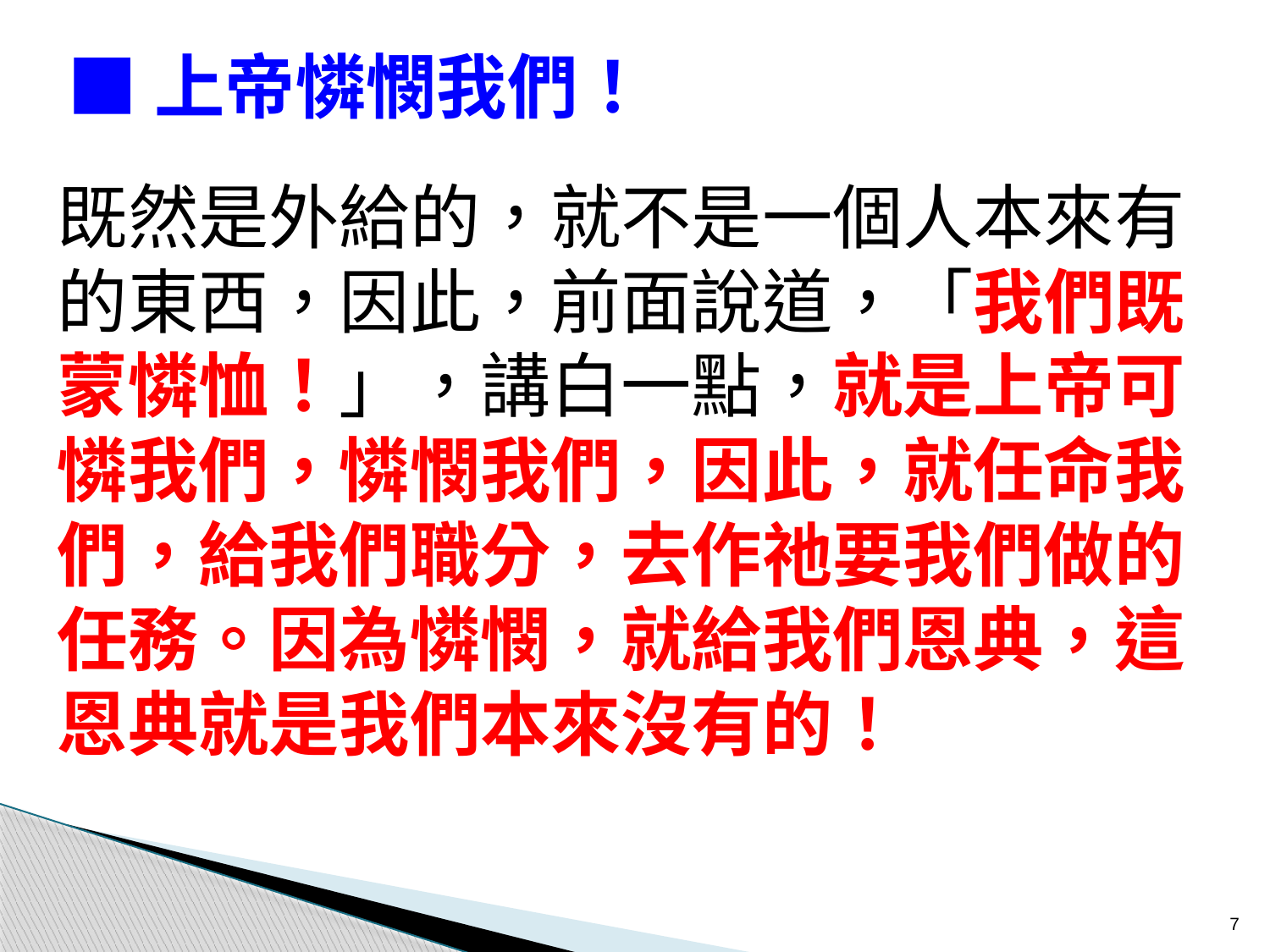

■上帝憐憫我們！
既然是外給的，就不是一個人本來有的東西，因此，前面說道，「我們既蒙憐恤！」，講白一點，就是上帝可憐我們，憐憫我們，因此，就任命我們，給我們職分，去作祂要我們做的任務。因為憐憫，就給我們恩典，這恩典就是我們本來沒有的！
7